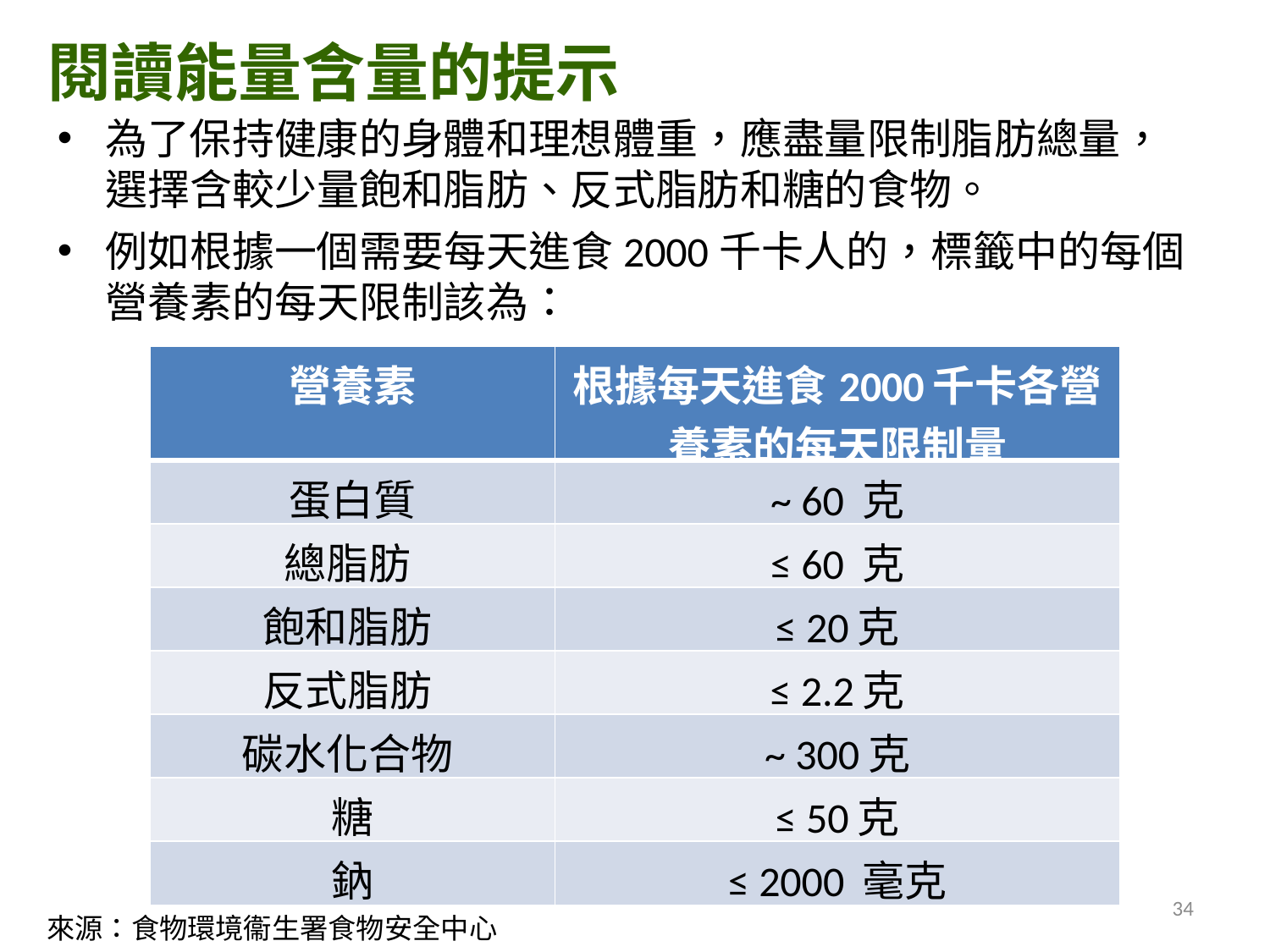

閱讀能量含量的提示
為了保持健康的身體和理想體重，應盡量限制脂肪總量，選擇含較少量飽和脂肪、反式脂肪和糖的食物。
例如根據一個需要每天進食2000千卡人的，標籤中的每個營養素的每天限制該為：
| 營養素 | 根據每天進食2000千卡各營養素的每天限制量 |
| --- | --- |
| 蛋白質 | ~ 60 克 |
| 總脂肪 | ≤ 60 克 |
| 飽和脂肪 | ≤ 20克 |
| 反式脂肪 | ≤ 2.2克 |
| 碳水化合物 | ~ 300克 |
| 糖 | ≤ 50克 |
| 鈉 | ≤ 2000 毫克 |
34
來源：食物環境衞生署食物安全中心